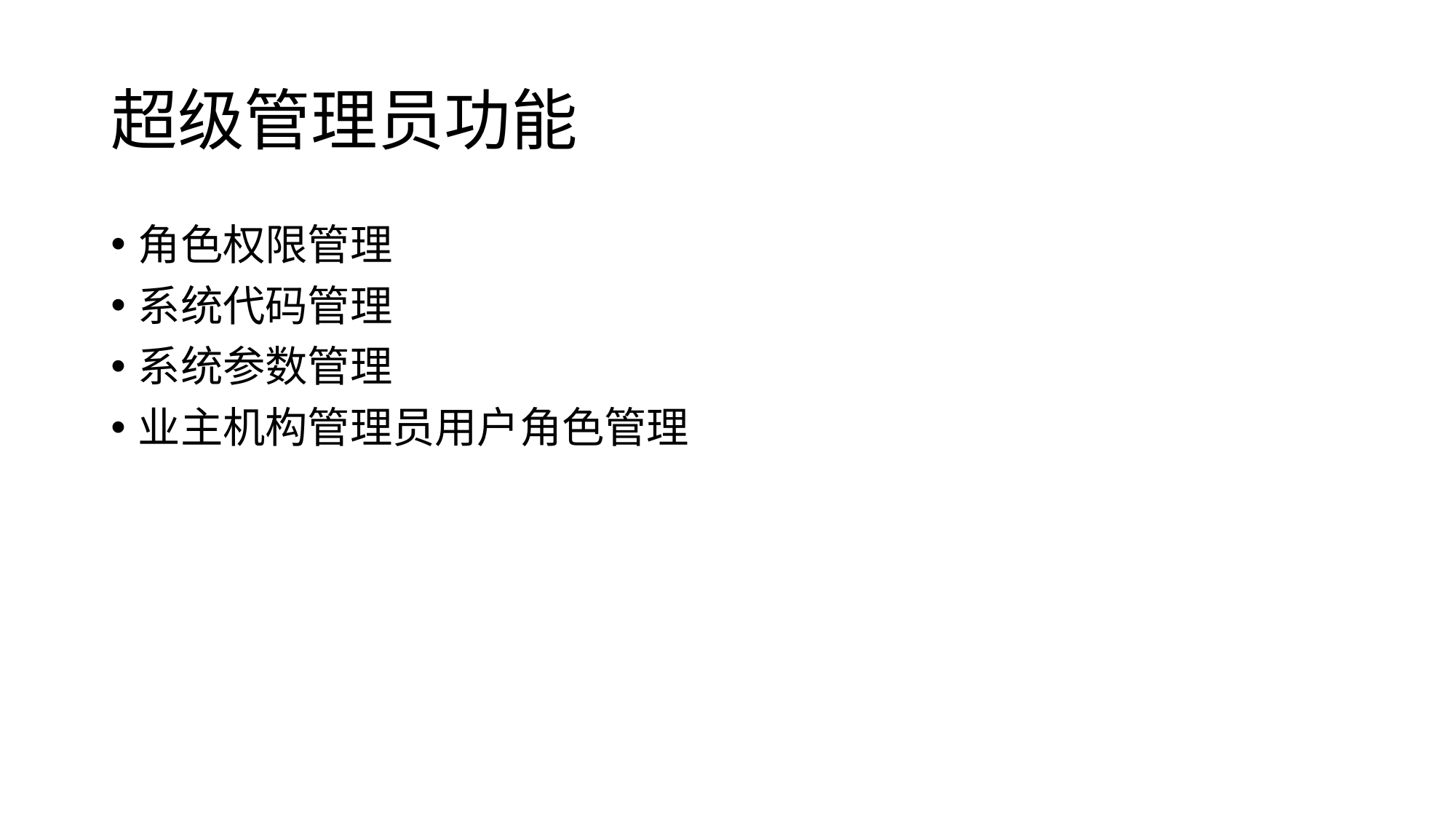

# 超级管理员功能
角色权限管理
系统代码管理
系统参数管理
业主机构管理员用户角色管理